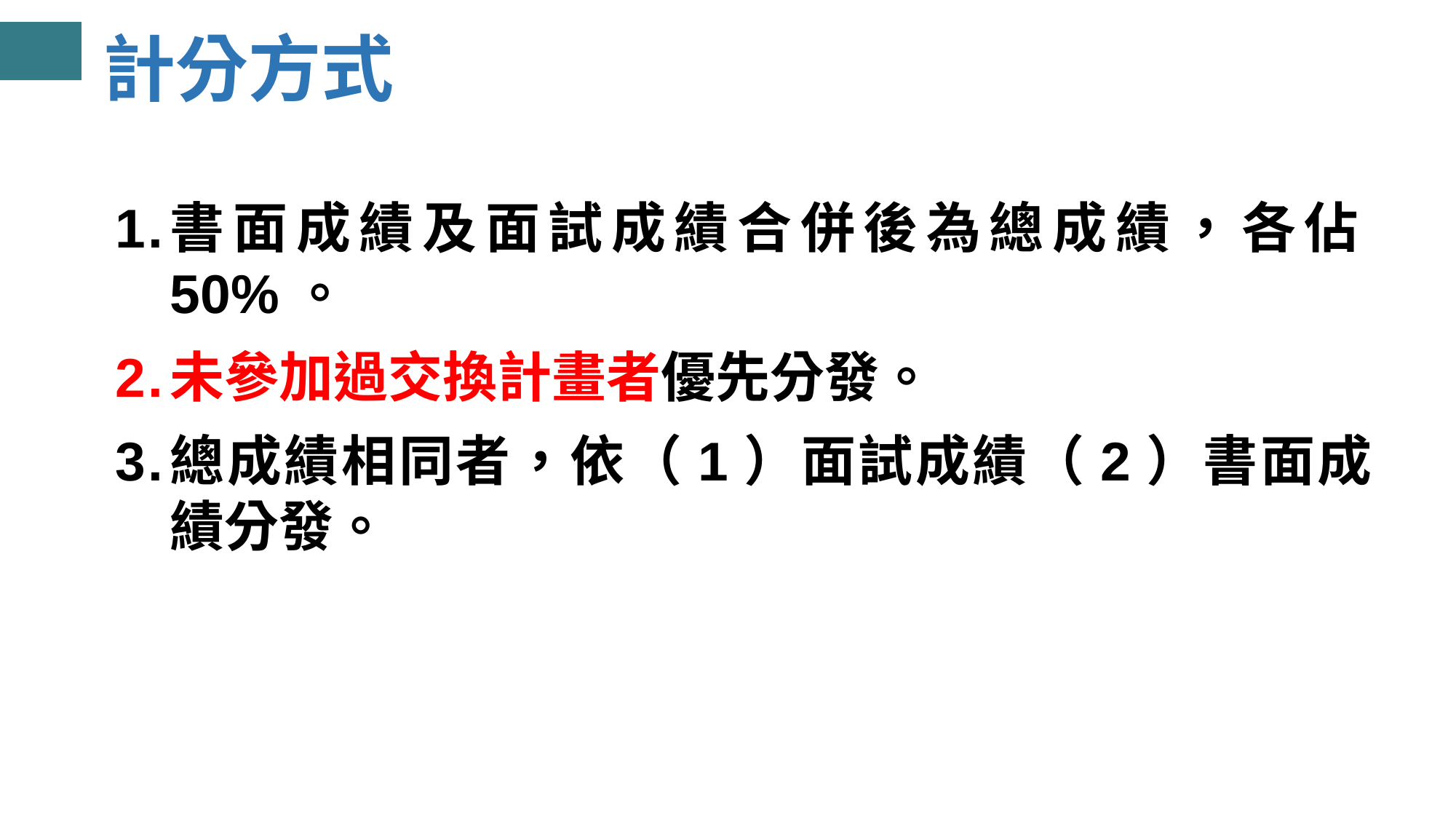

計分方式

書面成績及面試成績合併後為總成績，各佔50%。
未參加過交換計畫者優先分發。
總成績相同者，依（1）面試成績（2）書面成績分發。